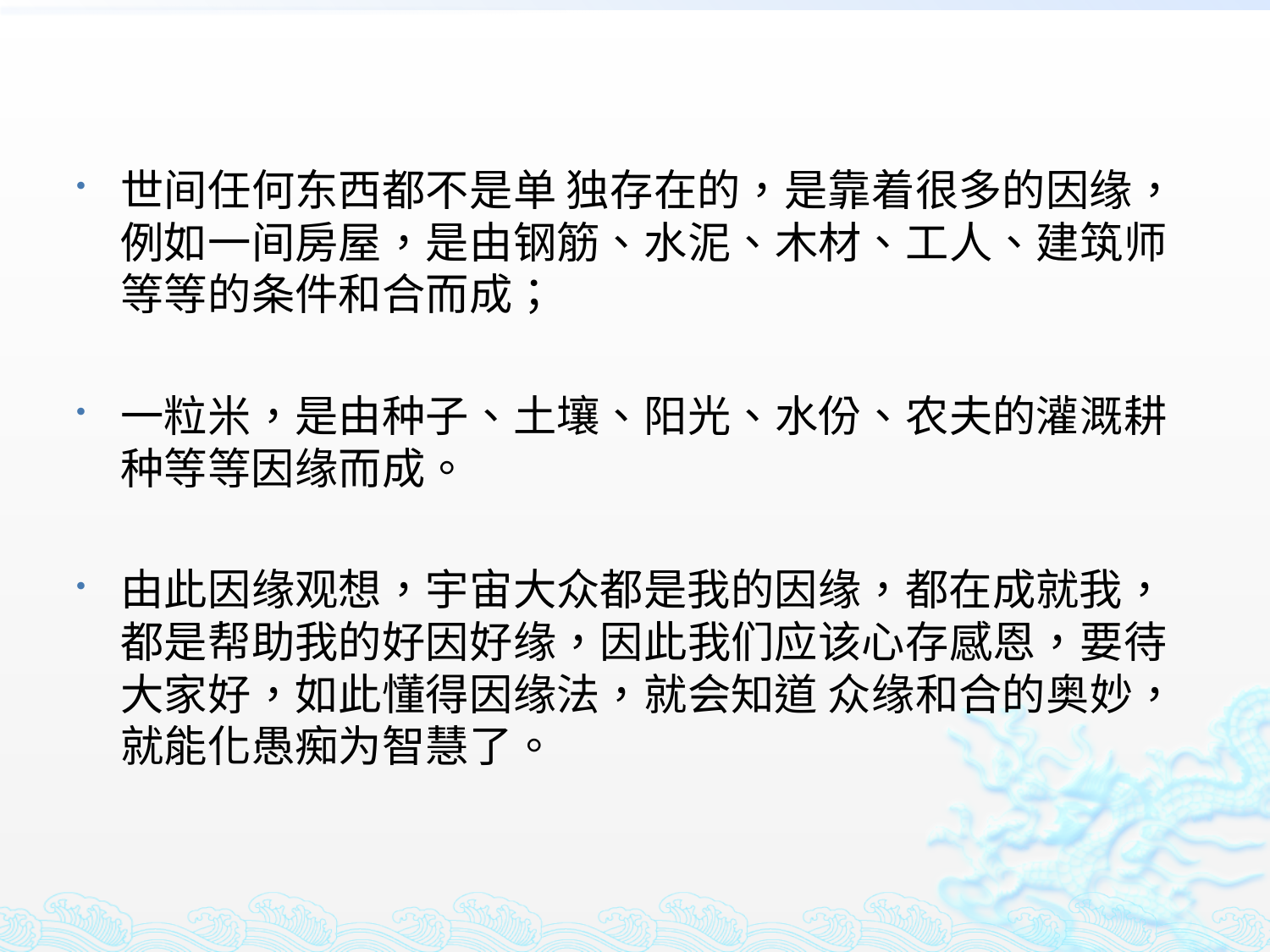

世间任何东西都不是单 独存在的，是靠着很多的因缘，例如一间房屋，是由钢筋、水泥、木材、工人、建筑师等等的条件和合而成；

一粒米，是由种子、土壤、阳光、水份、农夫的灌溉耕 种等等因缘而成。

由此因缘观想，宇宙大众都是我的因缘，都在成就我，都是帮助我的好因好缘，因此我们应该心存感恩，要待大家好，如此懂得因缘法，就会知道 众缘和合的奥妙，就能化愚痴为智慧了。